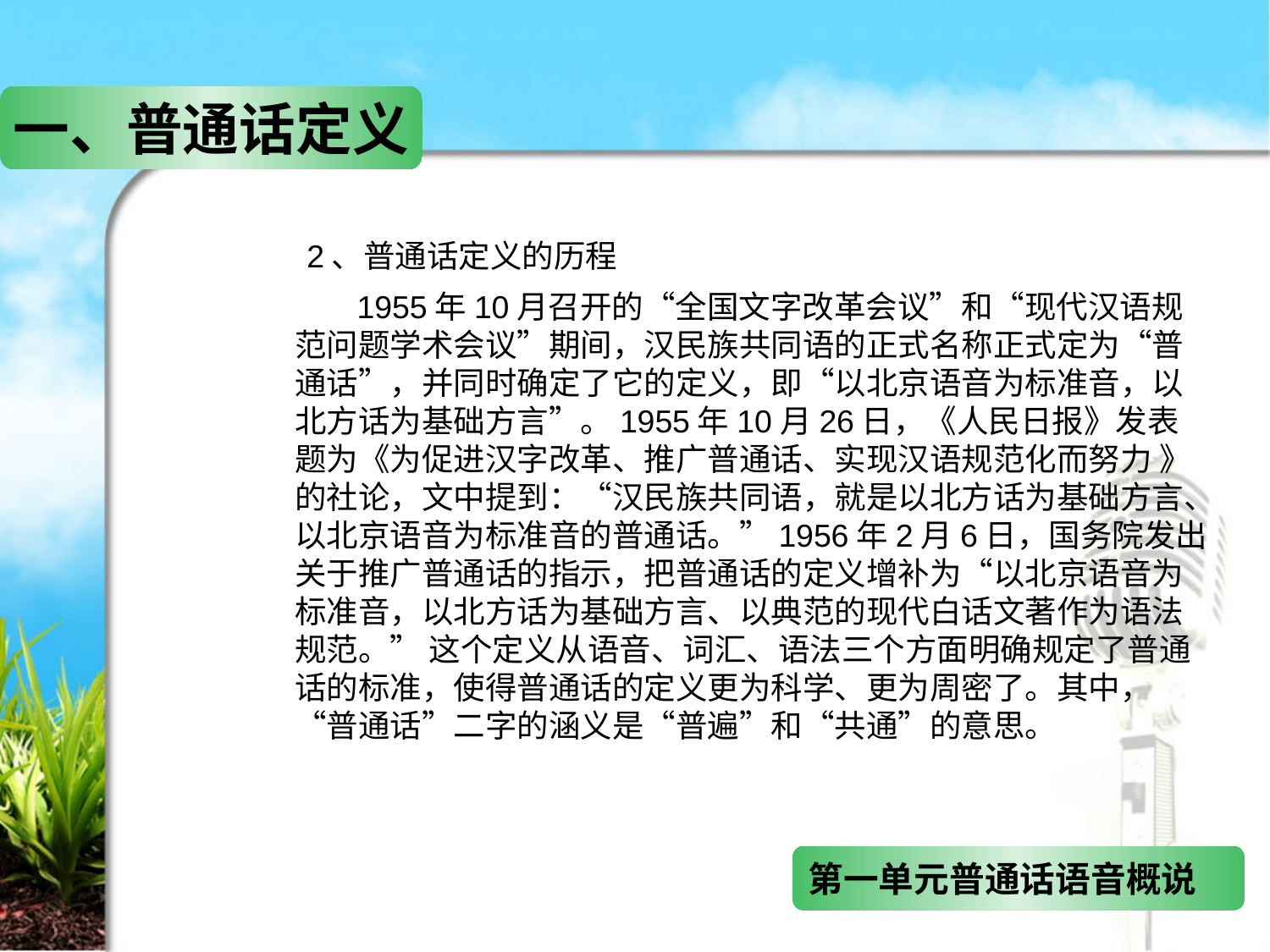

一、普通话定义
    2、普通话定义的历程
       1955年10月召开的“全国文字改革会议”和“现代汉语规范问题学术会议”期间，汉民族共同语的正式名称正式定为“普通话”，并同时确定了它的定义，即“以北京语音为标准音，以北方话为基础方言”。1955年10月26日，《人民日报》发表题为《为促进汉字改革、推广普通话、实现汉语规范化而努力 》的社论，文中提到：“汉民族共同语，就是以北方话为基础方言、以北京语音为标准音的普通话。”1956年2月6日，国务院发出关于推广普通话的指示，把普通话的定义增补为“以北京语音为标准音，以北方话为基础方言、以典范的现代白话文著作为语法规范。” 这个定义从语音、词汇、语法三个方面明确规定了普通话的标准，使得普通话的定义更为科学、更为周密了。其中，“普通话”二字的涵义是“普遍”和“共通”的意思。
第一单元普通话语音概说